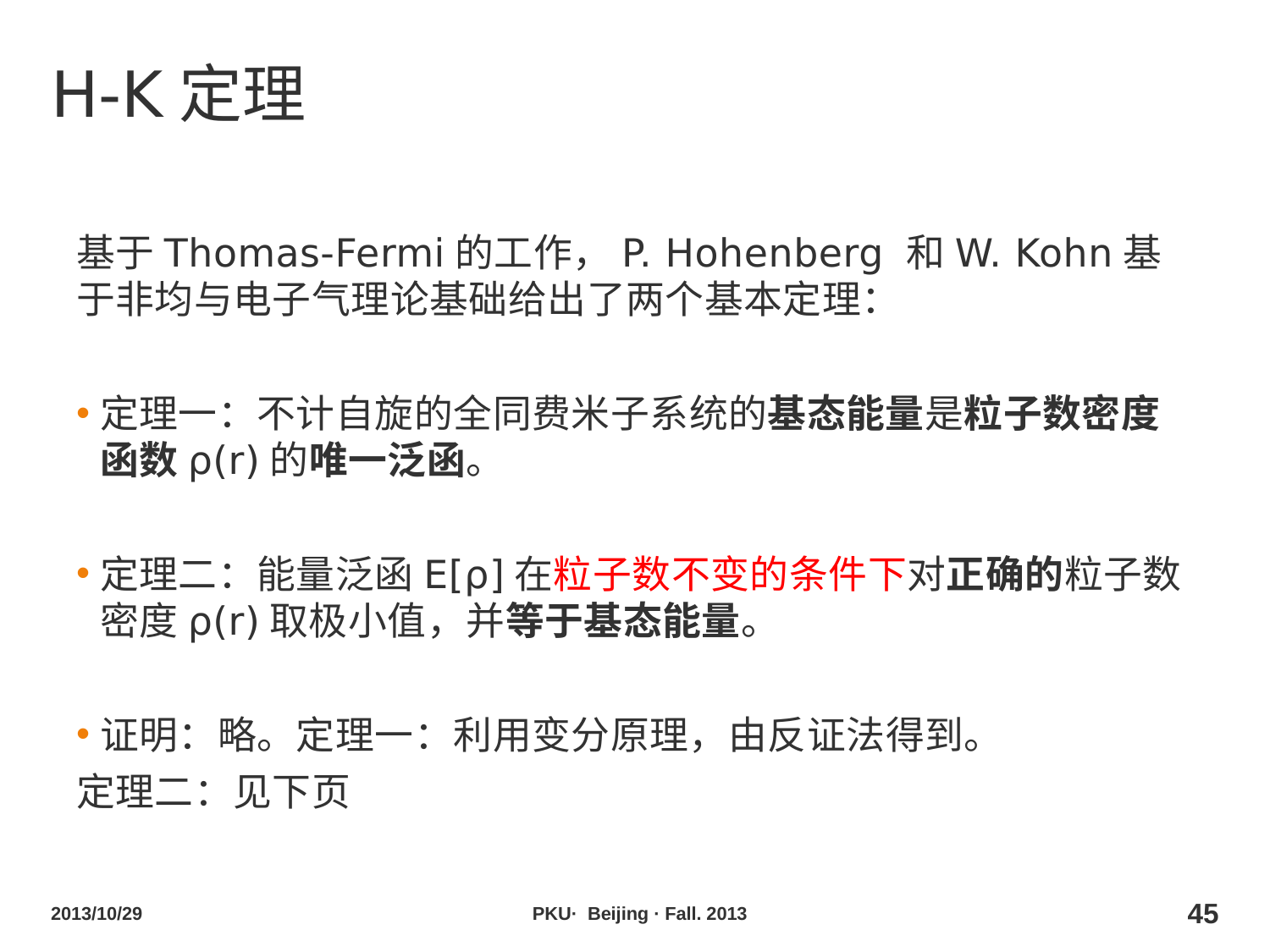

# H-K定理
基于Thomas-Fermi的工作，P. Hohenberg 和W. Kohn基于非均与电子气理论基础给出了两个基本定理：

定理一：不计自旋的全同费米子系统的基态能量是粒子数密度函数ρ(r)的唯一泛函。

定理二：能量泛函E[ρ]在粒子数不变的条件下对正确的粒子数密度ρ(r)取极小值，并等于基态能量。

证明：略。定理一：利用变分原理，由反证法得到。
定理二：见下页

2013/10/29
PKU·  Beijing · Fall. 2013
45